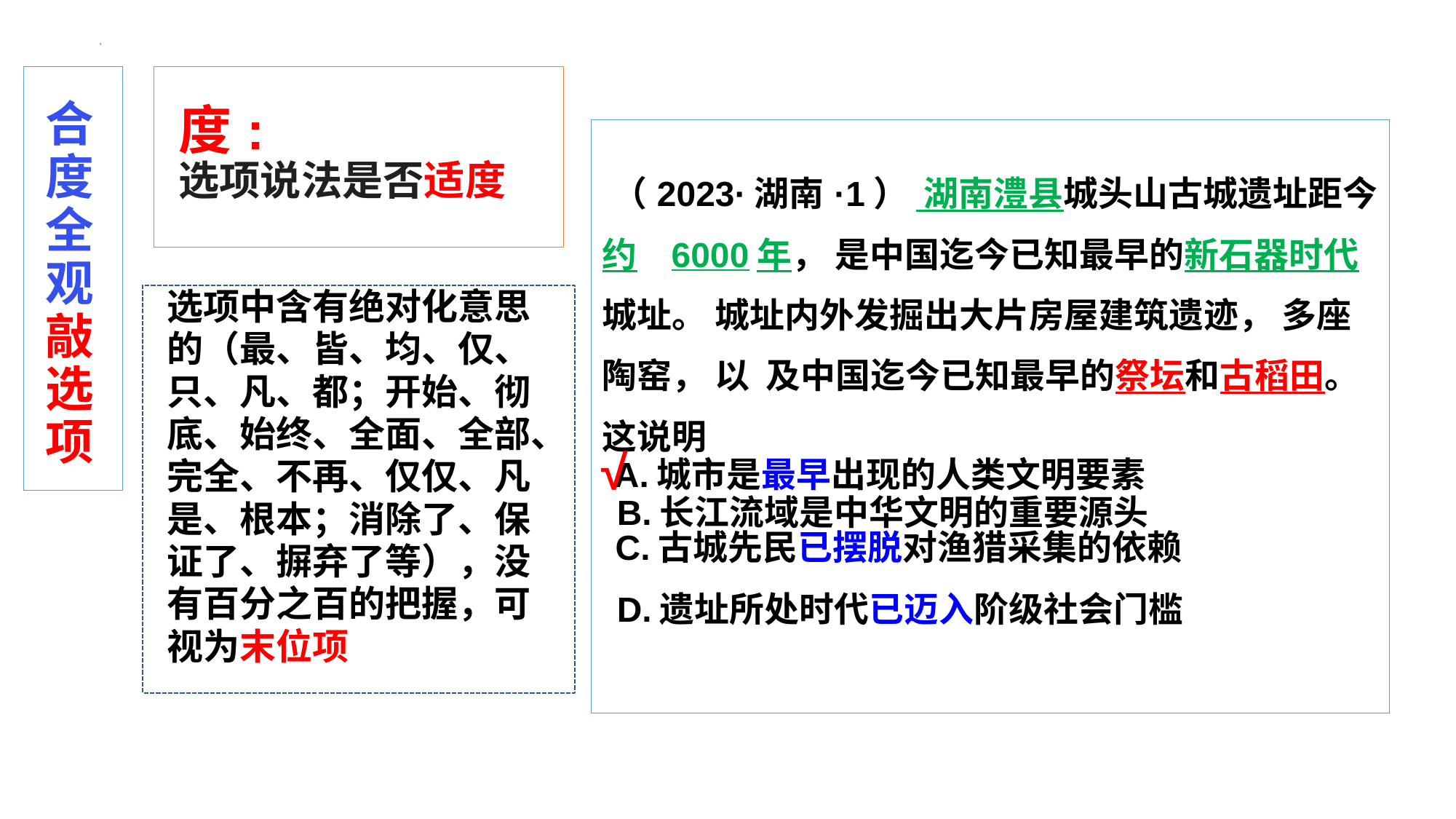

| 合度全观敲选项 |
| --- |
| 度: 选项说法是否适度 |
| --- |
| （2023·湖南·1） 湖南澧县城头山古城遗址距今约 6000年， 是中国迄今已知最早的新石器时代城址。 城址内外发掘出大片房屋建筑遗迹， 多座陶窑， 以 及中国迄今已知最早的祭坛和古稻田。这说明 A.城市是最早出现的人类文明要素 B.长江流域是中华文明的重要源头 C.古城先民已摆脱对渔猎采集的依赖 D.遗址所处时代已迈入阶级社会门槛 |
| --- |
选项中含有绝对化意思的（最、皆、均、仅、只、凡、都；开始、彻底、始终、全面、全部、完全、不再、仅仅、凡是、根本；消除了、保证了、摒弃了等），没有百分之百的把握，可视为末位项

√